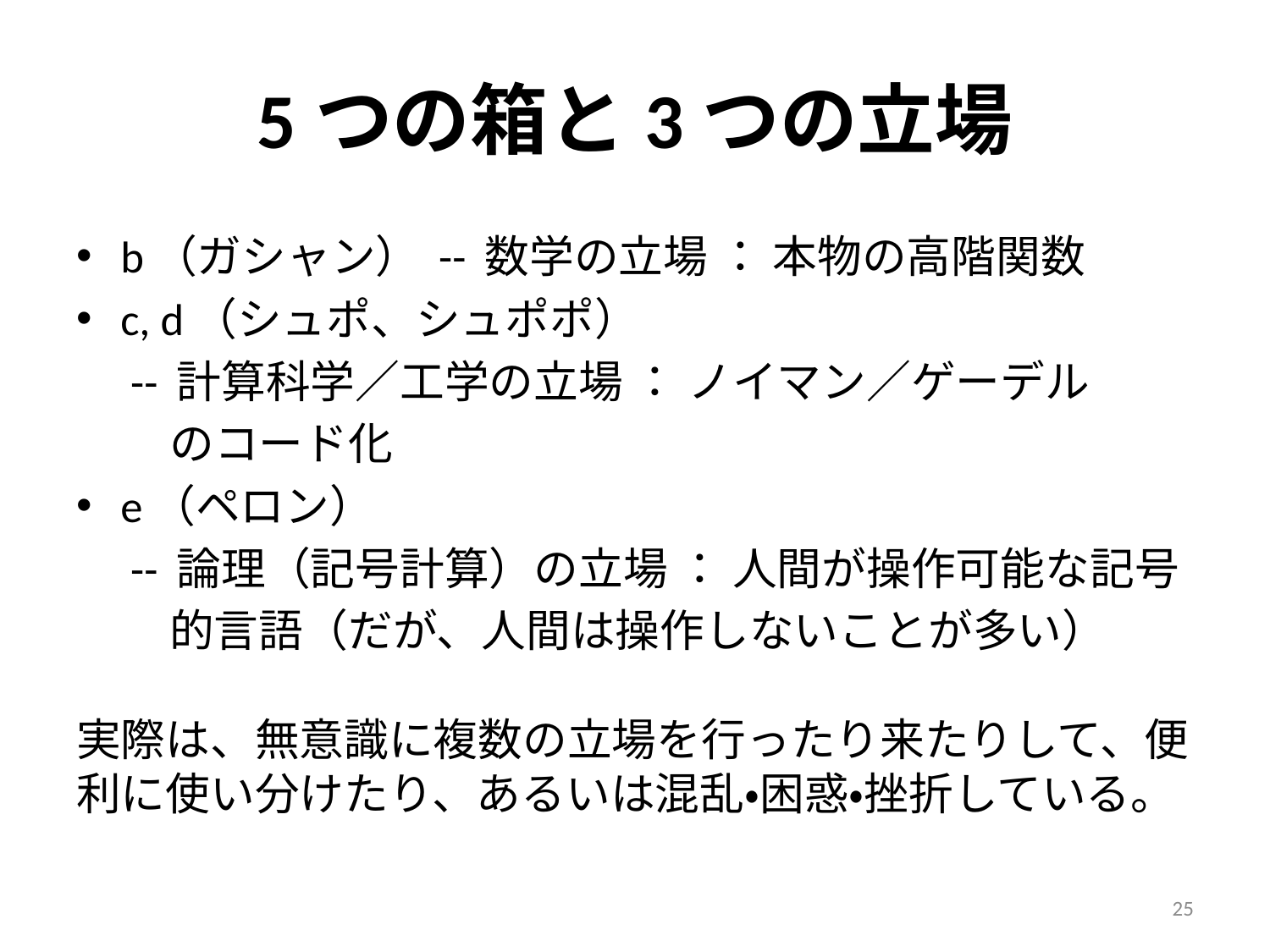

# 5つの箱と3つの立場
b（ガシャン） -- 数学の立場 ： 本物の高階関数
c, d（シュポ、シュポポ）
	 -- 計算科学／工学の立場 ： ノイマン／ゲーデル
のコード化
e（ペロン）
	 -- 論理（記号計算）の立場 ： 人間が操作可能な記号
的言語（だが、人間は操作しないことが多い）

実際は、無意識に複数の立場を行ったり来たりして、便利に使い分けたり、あるいは混乱・困惑・挫折している。
25